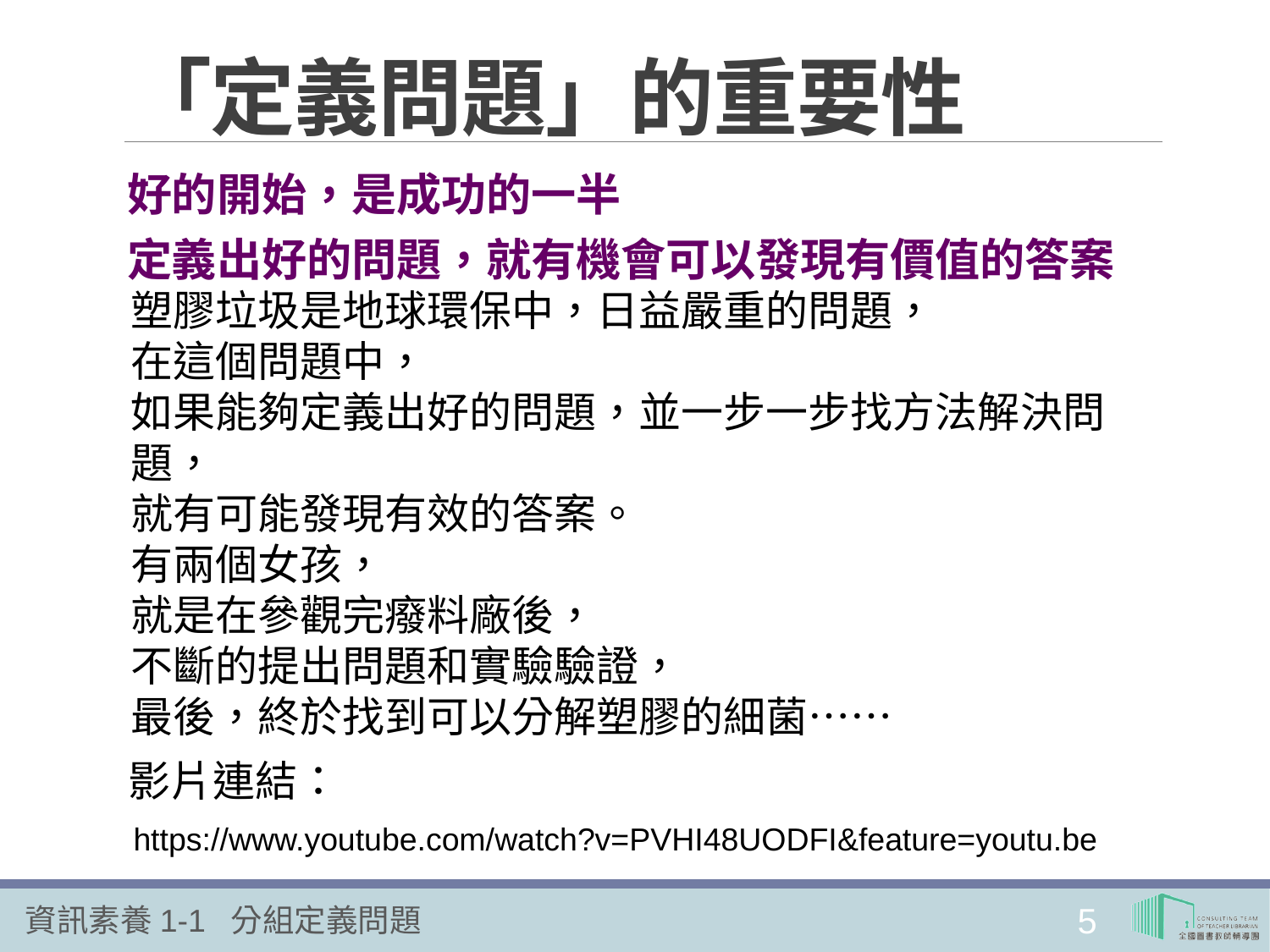

# 「定義問題」的重要性
好的開始，是成功的一半
定義出好的問題，就有機會可以發現有價值的答案

塑膠垃圾是地球環保中，日益嚴重的問題，
在這個問題中，
如果能夠定義出好的問題，並一步一步找方法解決問題，
就有可能發現有效的答案。
有兩個女孩，
就是在參觀完癈料廠後，
不斷的提出問題和實驗驗證，
最後，終於找到可以分解塑膠的細菌⋯⋯
影片連結：
https://www.youtube.com/watch?v=PVHI48UODFI&feature=youtu.be